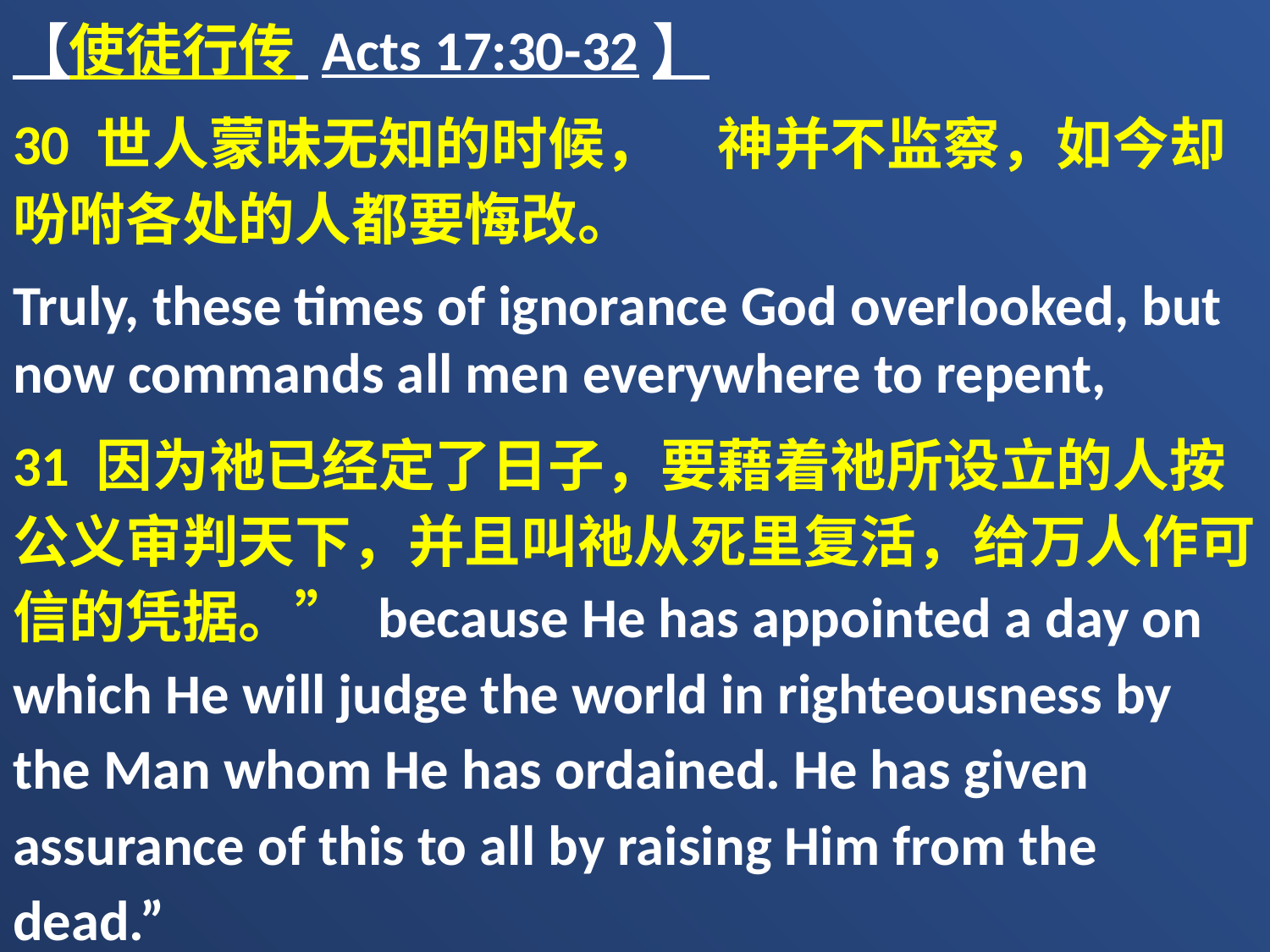

【使徒行传 Acts 17:30-32】
30 世人蒙昧无知的时候，　神并不监察，如今却吩咐各处的人都要悔改。
Truly, these times of ignorance God overlooked, but now commands all men everywhere to repent,
31 因为祂已经定了日子，要藉着祂所设立的人按公义审判天下，并且叫祂从死里复活，给万人作可信的凭据。” because He has appointed a day on which He will judge the world in righteousness by the Man whom He has ordained. He has given assurance of this to all by raising Him from the dead.”